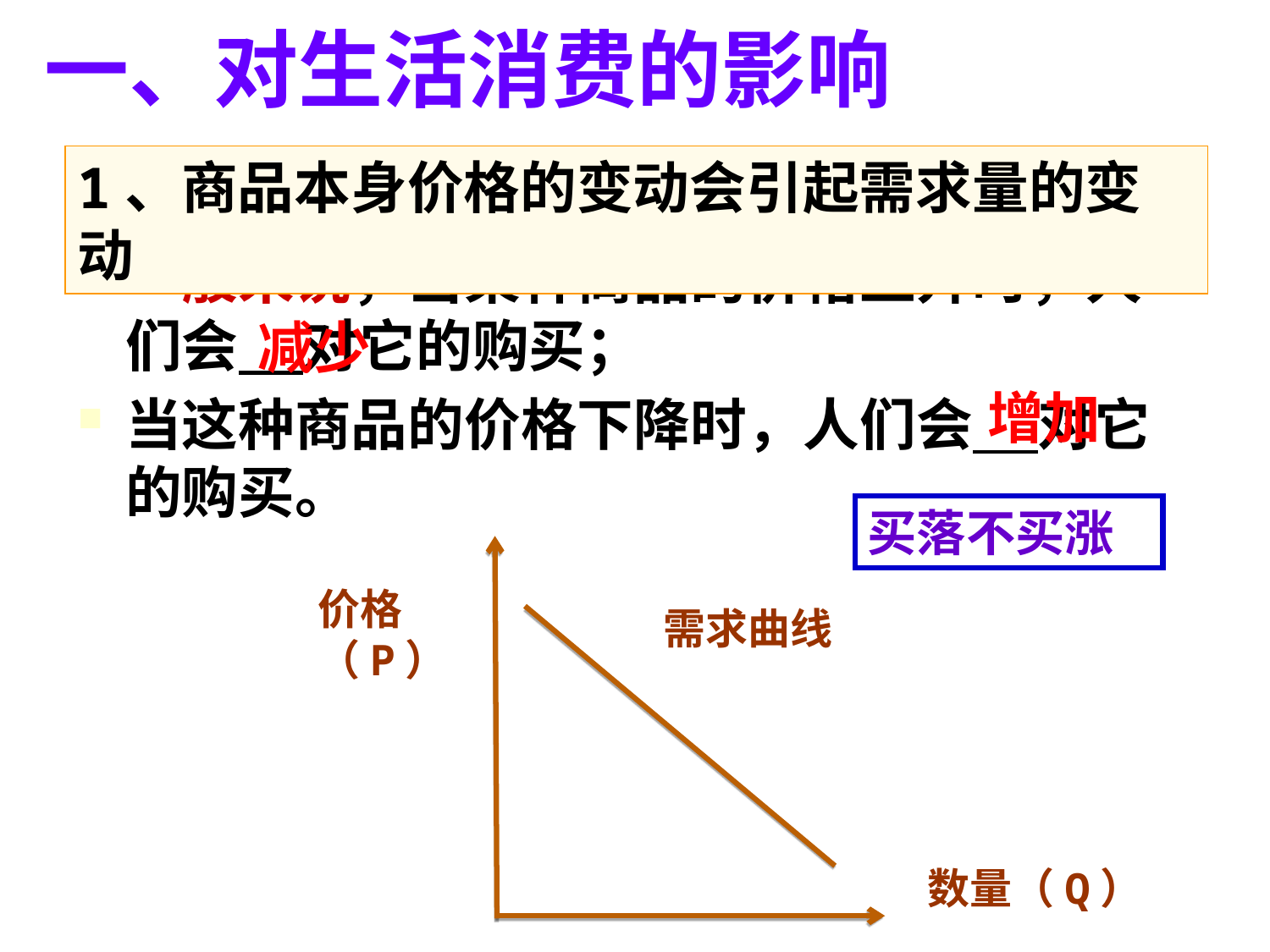

一、对生活消费的影响
1、商品本身价格的变动会引起需求量的变动
一般来说，当某种商品的价格上升时，人们会     对它的购买；
当这种商品的价格下降时，人们会     对它的购买。
减少
增加
买落不买涨
价格（P）
需求曲线
数量（Q）